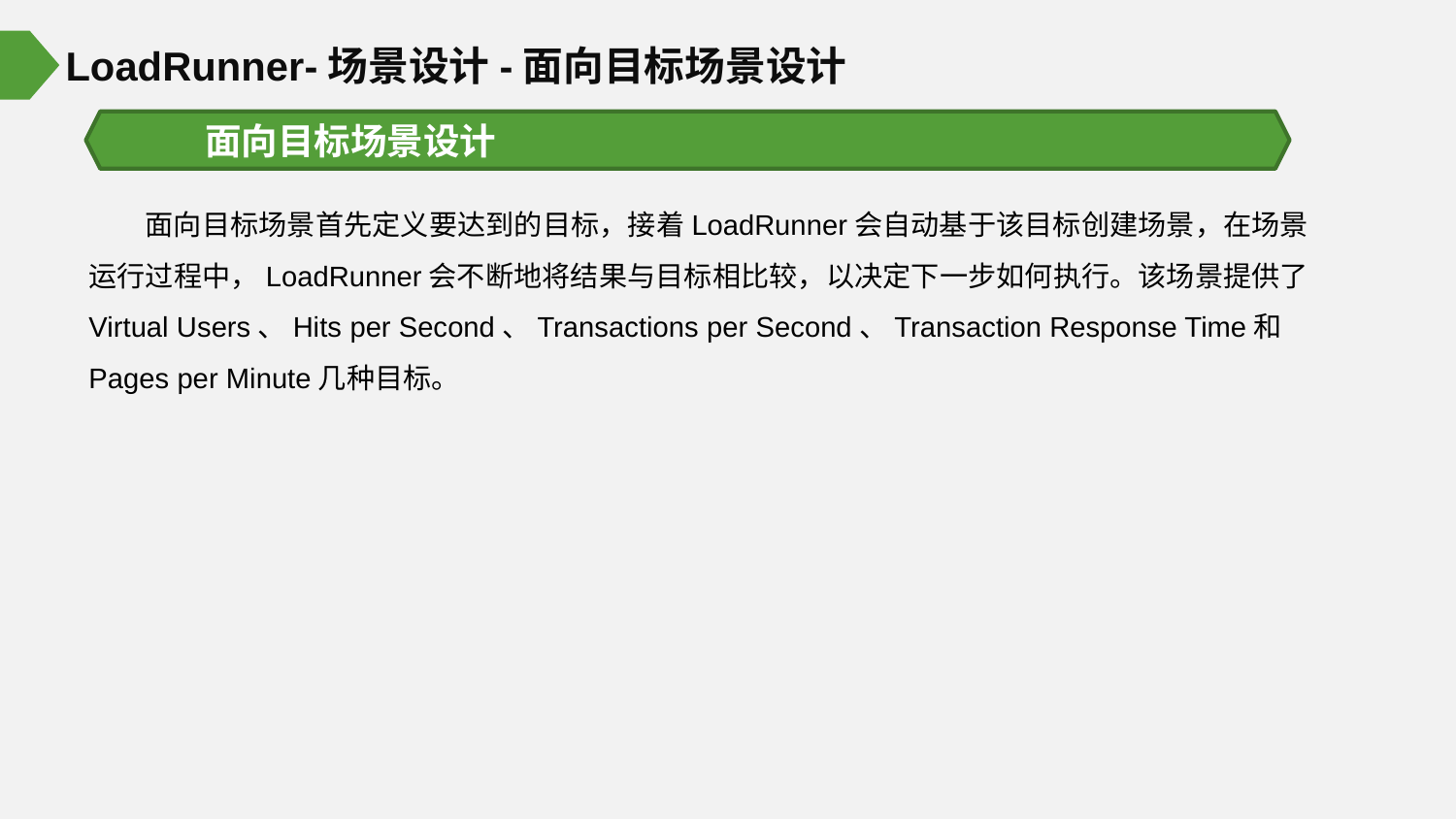

LoadRunner-场景设计-面向目标场景设计
面向目标场景设计
面向目标场景首先定义要达到的目标，接着LoadRunner会自动基于该目标创建场景，在场景运行过程中，LoadRunner会不断地将结果与目标相比较，以决定下一步如何执行。该场景提供了Virtual Users、Hits per Second、Transactions per Second、Transaction Response Time和Pages per Minute几种目标。